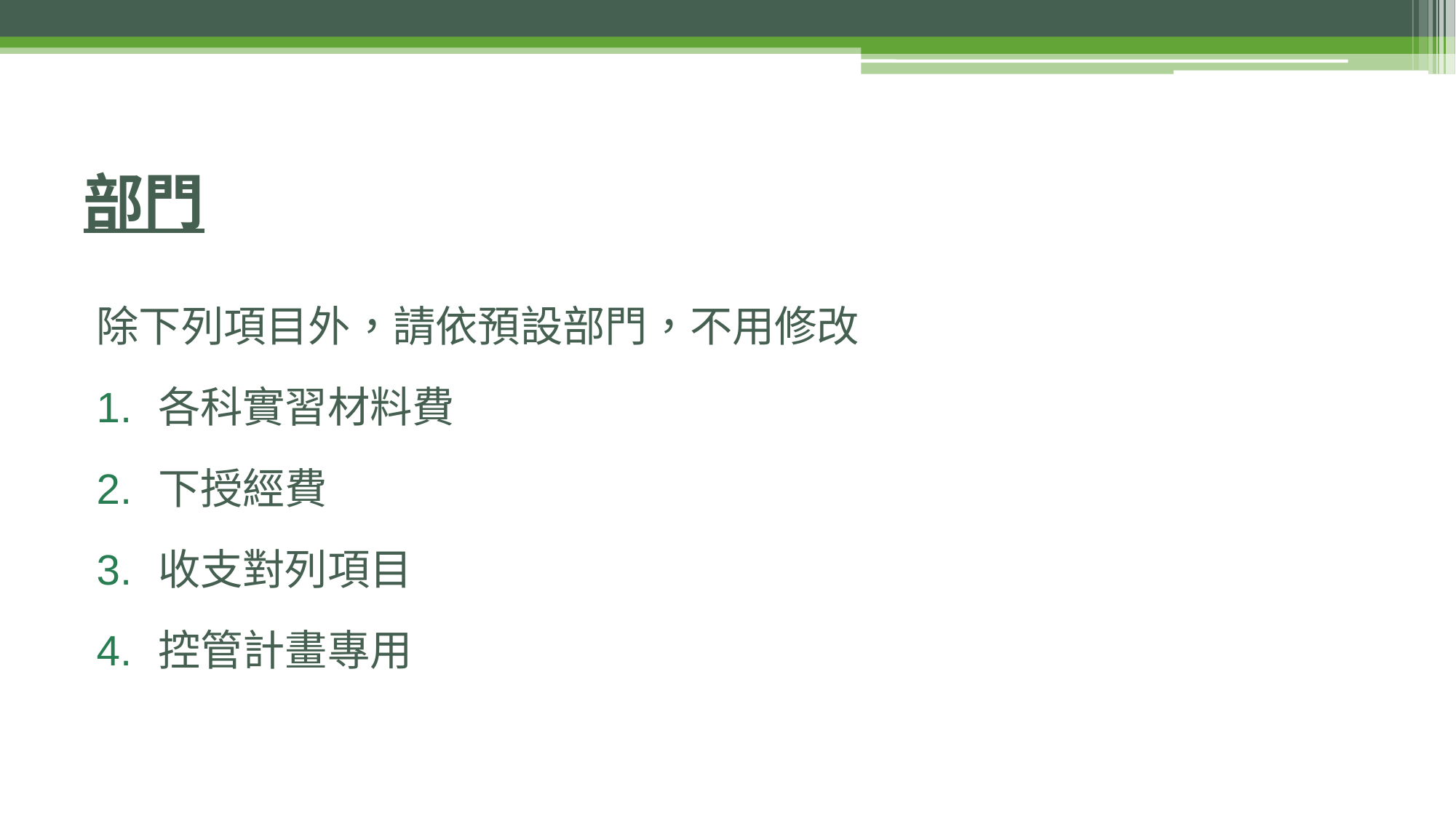

# 部門
除下列項目外，請依預設部門，不用修改
各科實習材料費
下授經費
收支對列項目
控管計畫專用